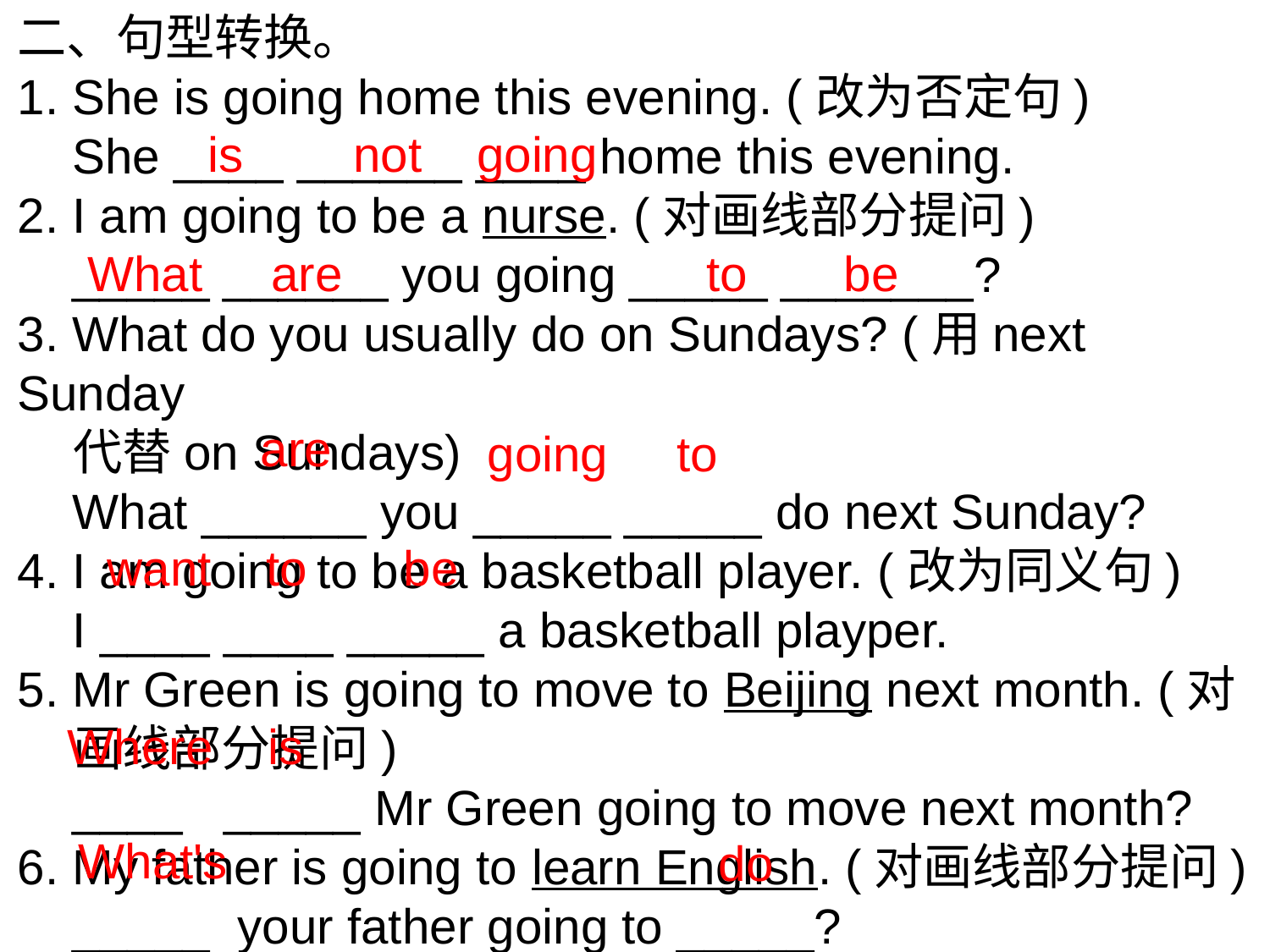

二、句型转换。
1. She is going home this evening. (改为否定句)
    She ____ ______ ____ home this evening.
2. I am going to be a nurse. (对画线部分提问)
    _____ ______ you going _____ _______?
3. What do you usually do on Sundays? (用next Sunday
    代替on Sundays)
    What ______ you _____ _____ do next Sunday?
4. I am going to be a basketball player. (改为同义句)
    I ____ ____ _____ a basketball playper.
5. Mr Green is going to move to Beijing next month. (对
    画线部分提问)
    ____   _____ Mr Green going to move next month?
6. My father is going to learn English. (对画线部分提问)
    _____  your father going to _____?
is        not    going
What     are
     to       be
    are
going     to
want    to       be
Where    is
What's
   do